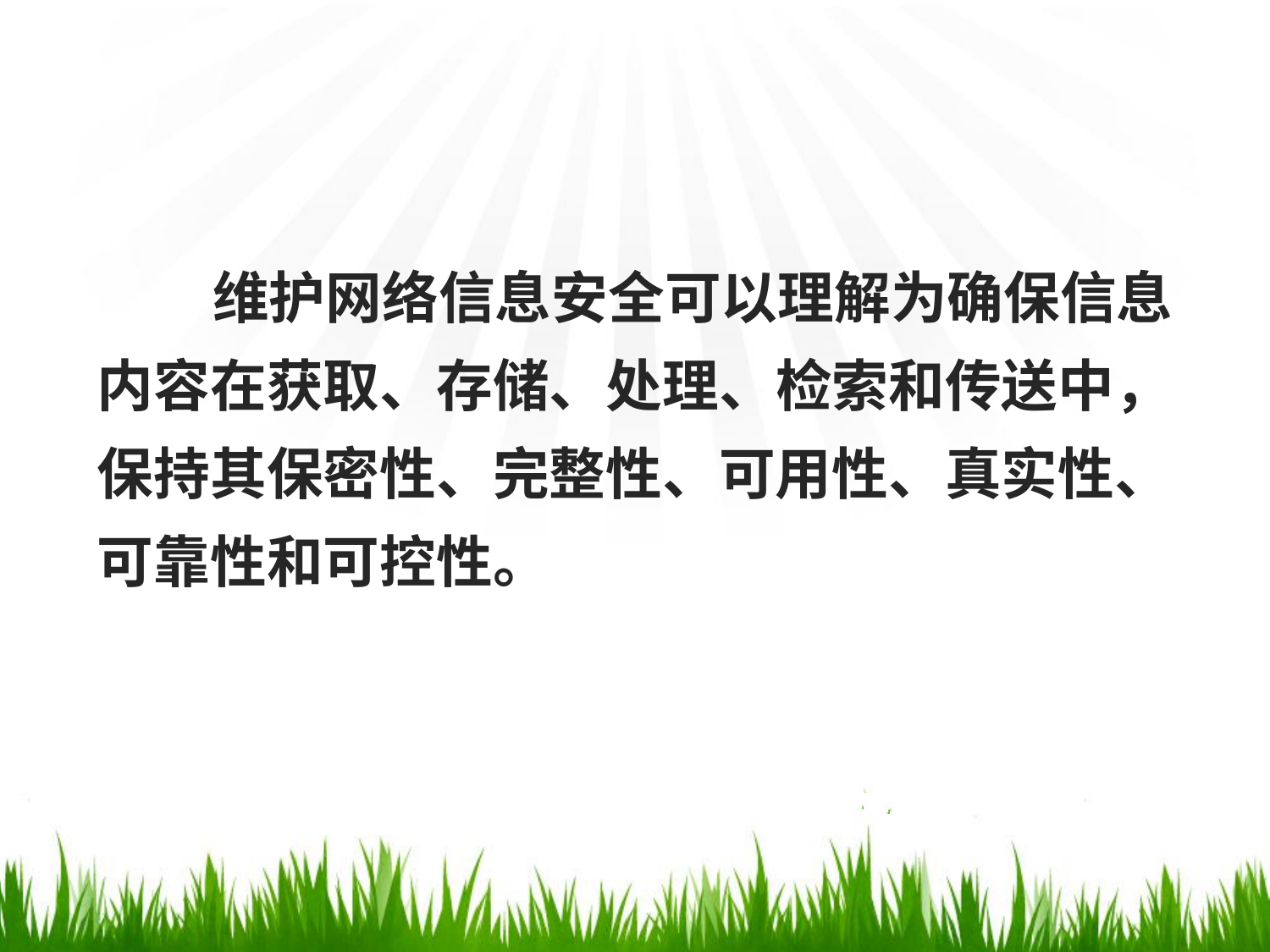

维护网络信息安全可以理解为确保信息内容在获取、存储、处理、检索和传送中，保持其保密性、完整性、可用性、真实性、可靠性和可控性。